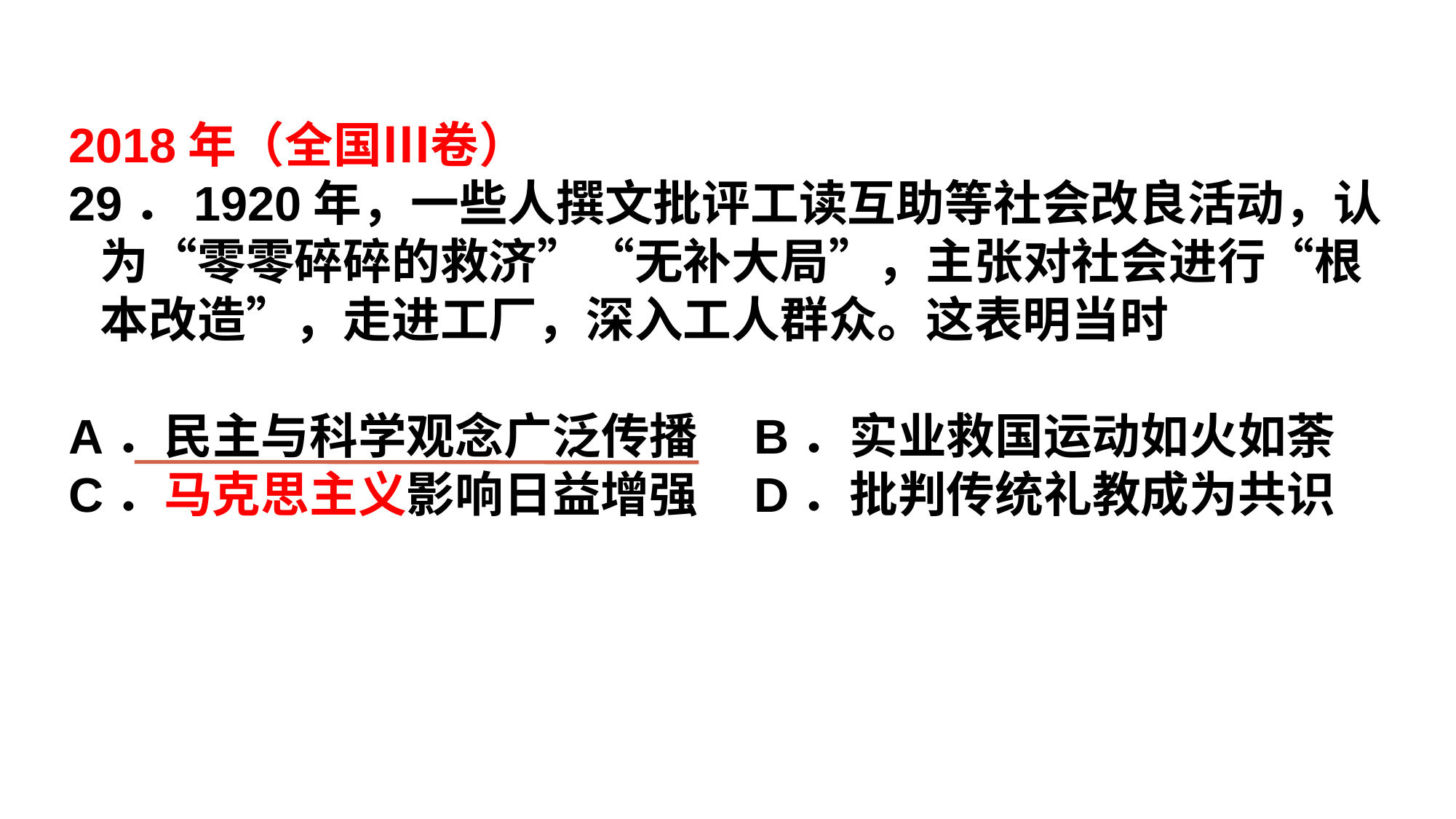

2018年（全国Ⅲ卷）
29．1920年，一些人撰文批评工读互助等社会改良活动，认为“零零碎碎的救济”“无补大局”，主张对社会进行“根本改造”，走进工厂，深入工人群众。这表明当时                                                       A．民主与科学观念广泛传播    B．实业救国运动如火如荼C．马克思主义影响日益增强    D．批判传统礼教成为共识